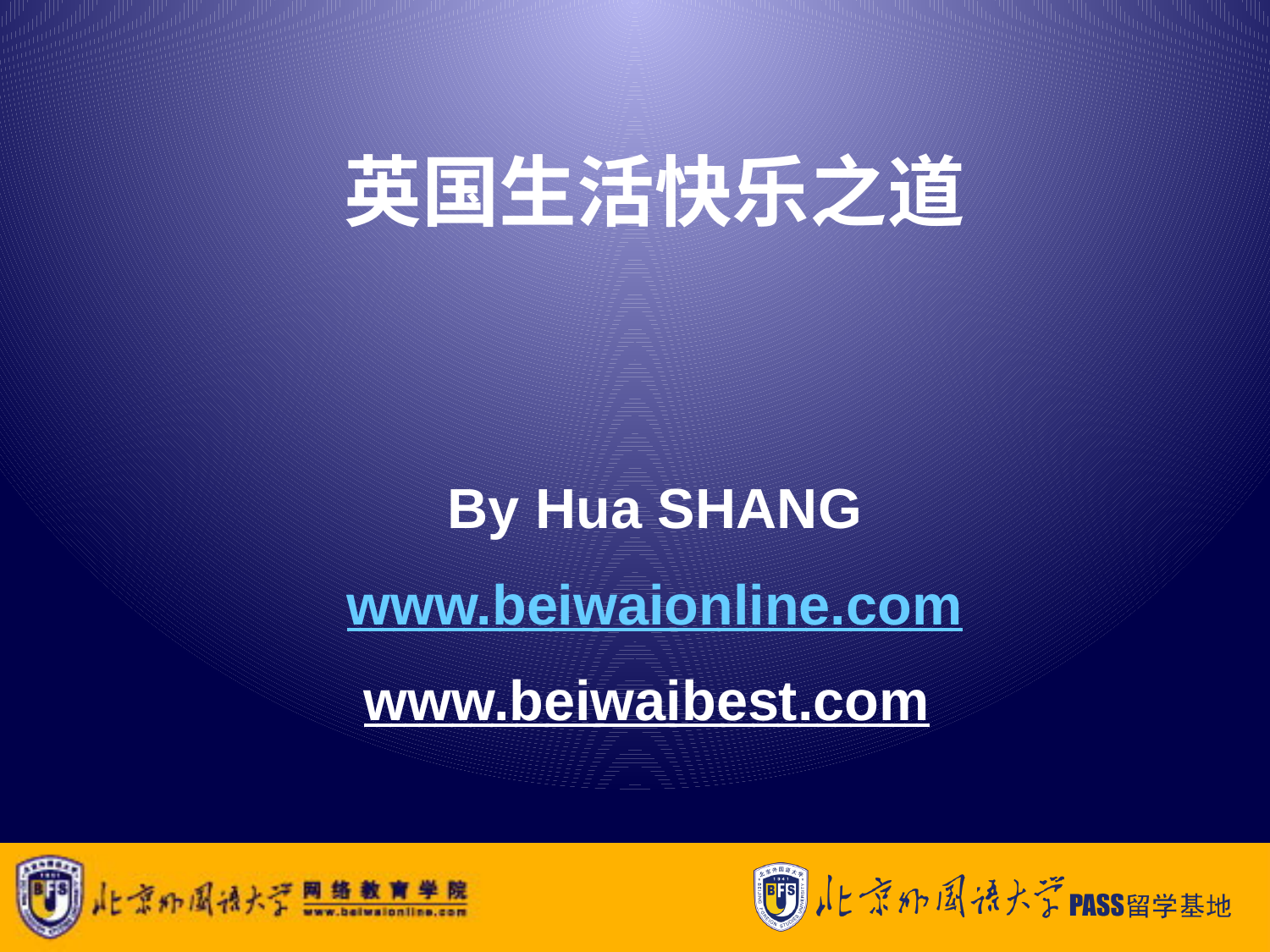

# 英国生活快乐之道
By Hua SHANG
www.beiwaionline.com
www.beiwaibest.com